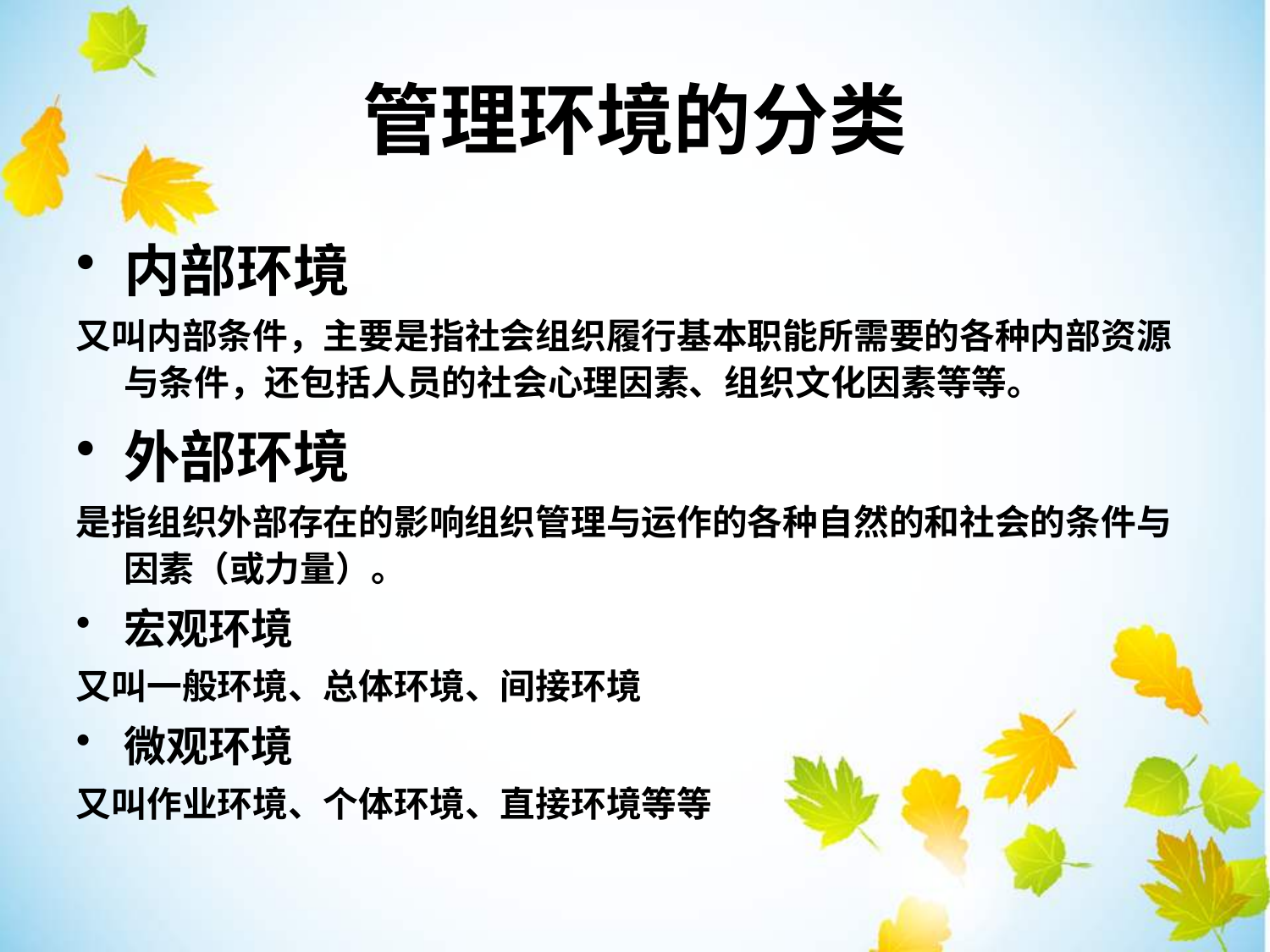

管理环境的分类
内部环境
又叫内部条件，主要是指社会组织履行基本职能所需要的各种内部资源与条件，还包括人员的社会心理因素、组织文化因素等等。
外部环境
是指组织外部存在的影响组织管理与运作的各种自然的和社会的条件与因素（或力量）。
宏观环境
又叫一般环境、总体环境、间接环境
微观环境
又叫作业环境、个体环境、直接环境等等